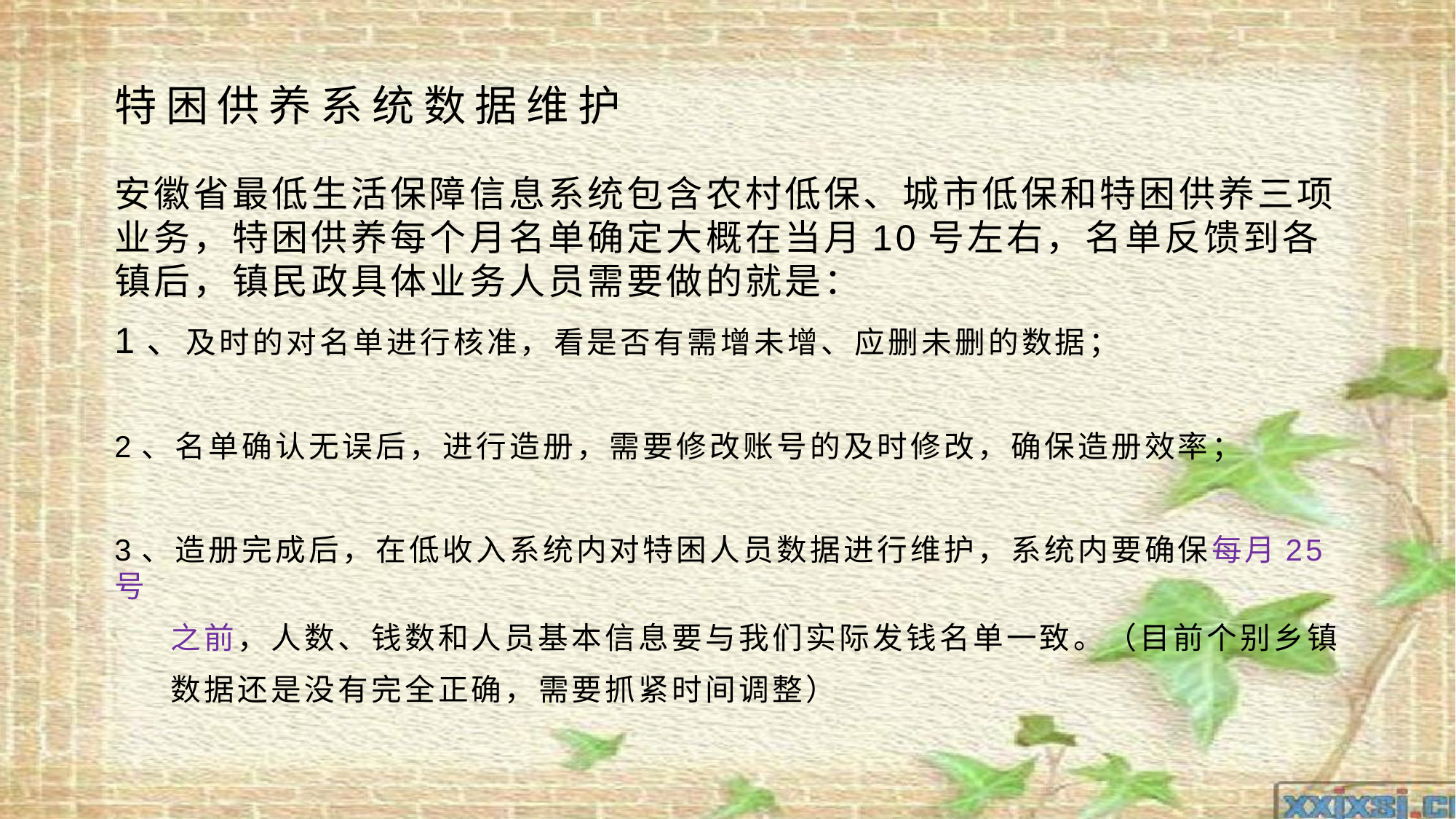

# 特困供养系统数据维护
安徽省最低生活保障信息系统包含农村低保、城市低保和特困供养三项业务，特困供养每个月名单确定大概在当月10号左右，名单反馈到各镇后，镇民政具体业务人员需要做的就是：
1、及时的对名单进行核准，看是否有需增未增、应删未删的数据；

2、名单确认无误后，进行造册，需要修改账号的及时修改，确保造册效率；

3、造册完成后，在低收入系统内对特困人员数据进行维护，系统内要确保每月25号
     之前，人数、钱数和人员基本信息要与我们实际发钱名单一致。（目前个别乡镇
     数据还是没有完全正确，需要抓紧时间调整）